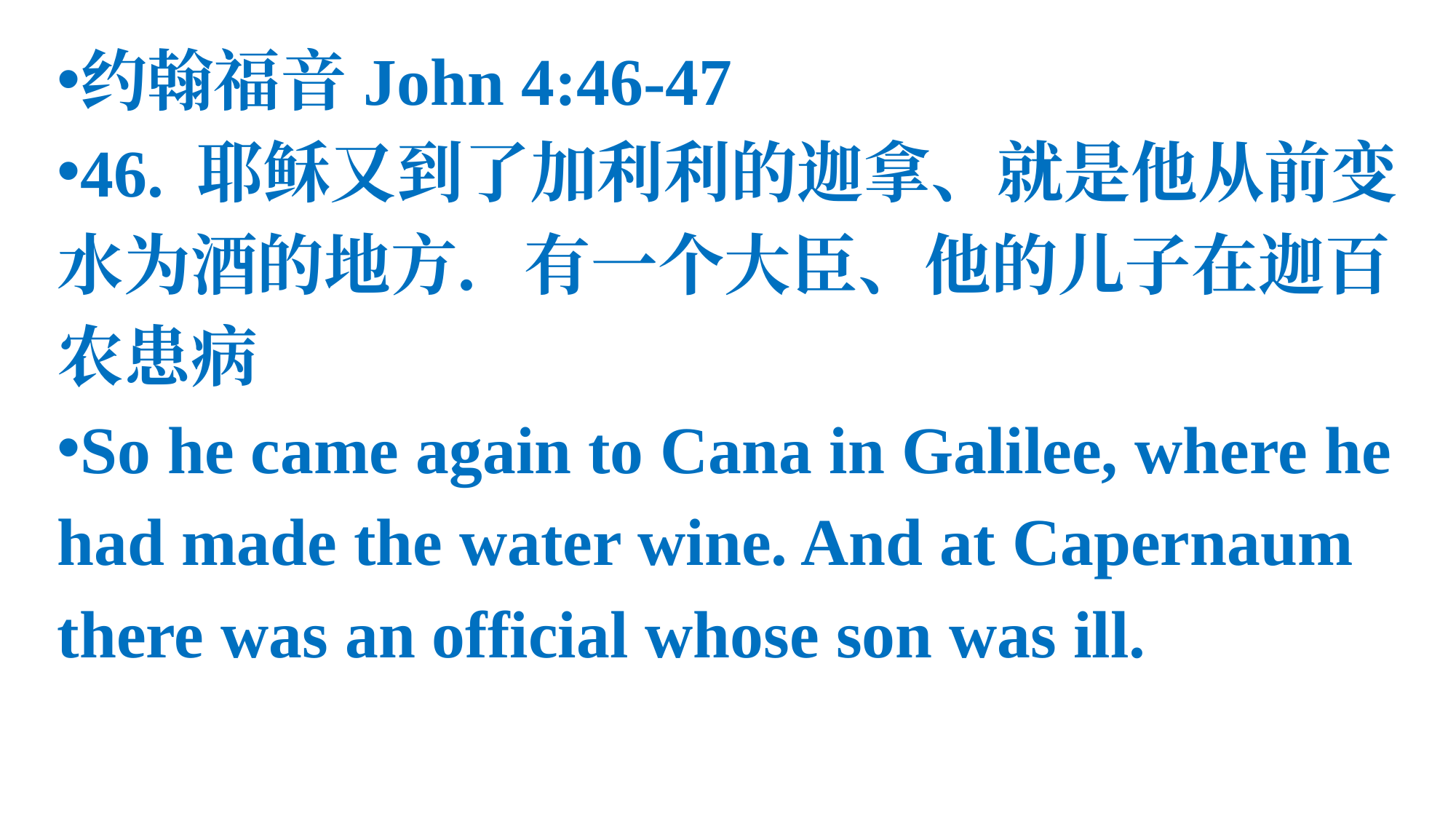

约翰福音John 4:46-47
46. 耶稣又到了加利利的迦拿、就是他从前变水为酒的地方．有一个大臣、他的儿子在迦百农患病
So he came again to Cana in Galilee, where he had made the water wine. And at Capernaum there was an official whose son was ill.